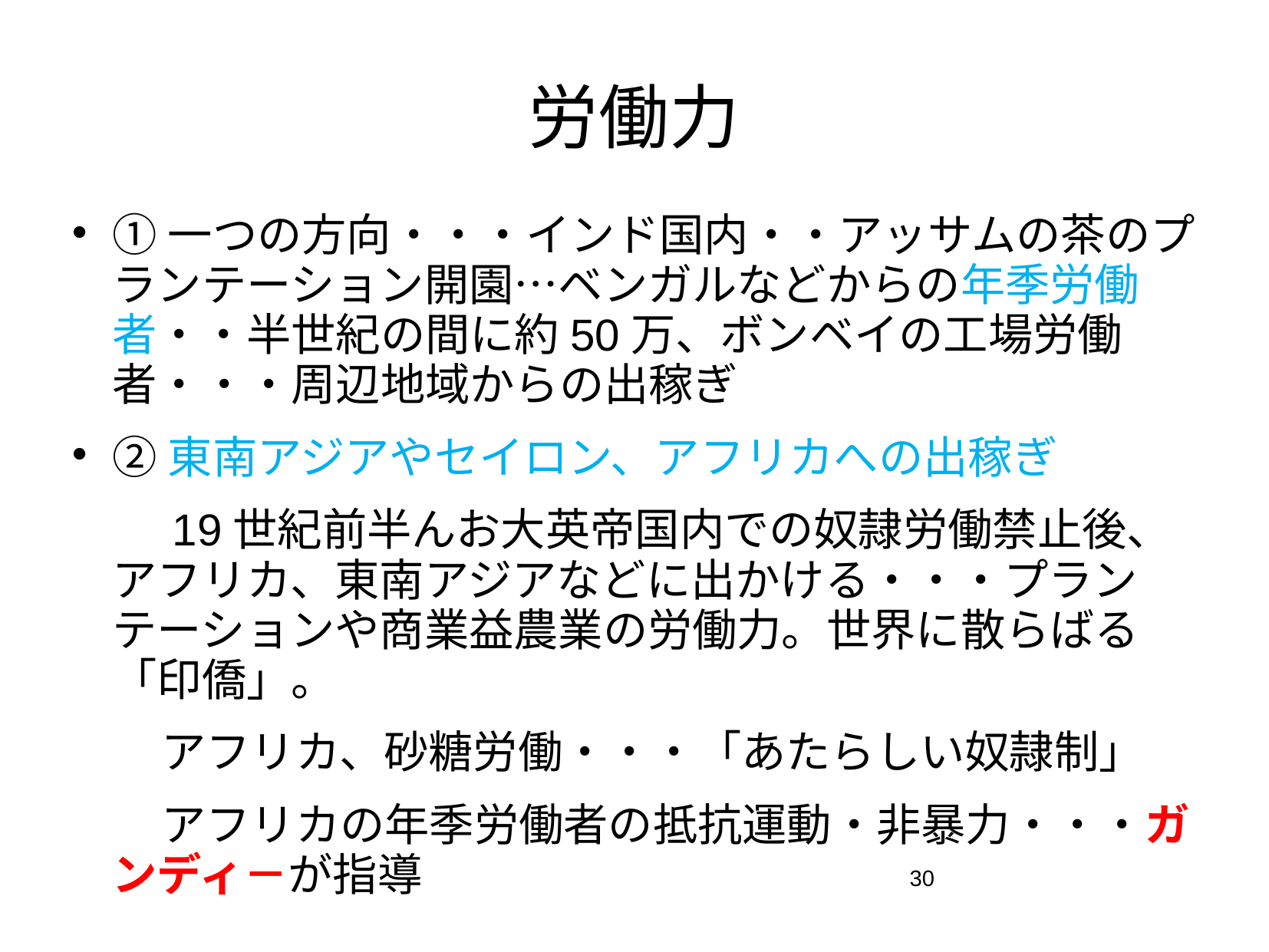

# 労働力
①一つの方向・・・インド国内・・アッサムの茶のプランテーション開園…ベンガルなどからの年季労働者・・半世紀の間に約50万、ボンベイの工場労働者・・・周辺地域からの出稼ぎ
②東南アジアやセイロン、アフリカへの出稼ぎ
　　19世紀前半んお大英帝国内での奴隷労働禁止後、アフリカ、東南アジアなどに出かける・・・プランテーションや商業益農業の労働力。世界に散らばる「印僑」。
　　アフリカ、砂糖労働・・・「あたらしい奴隷制」
　　アフリカの年季労働者の抵抗運動・非暴力・・・ガンディ－が指導
30